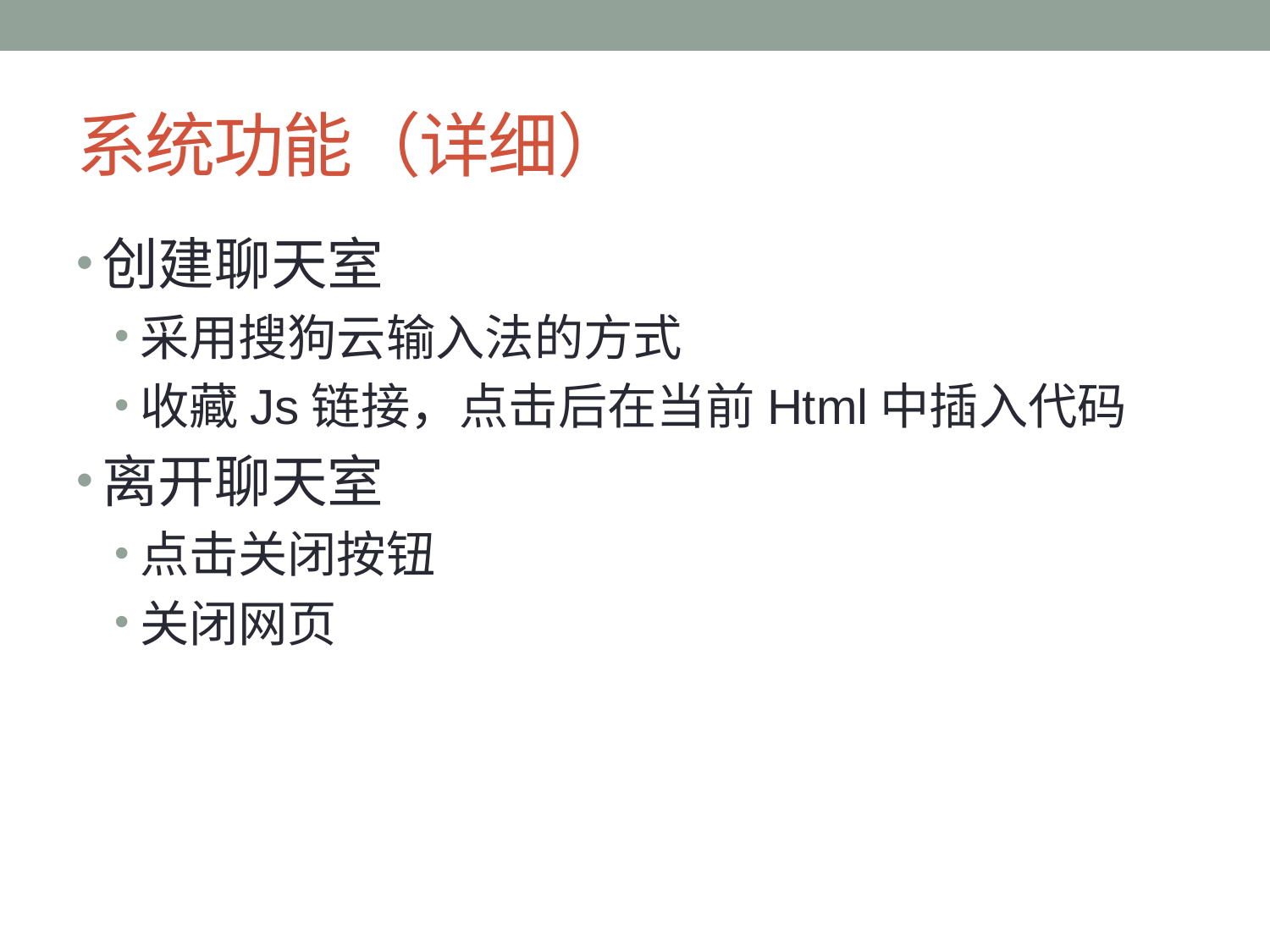

# 系统功能（详细）
创建聊天室
采用搜狗云输入法的方式
收藏Js链接，点击后在当前Html中插入代码
离开聊天室
点击关闭按钮
关闭网页